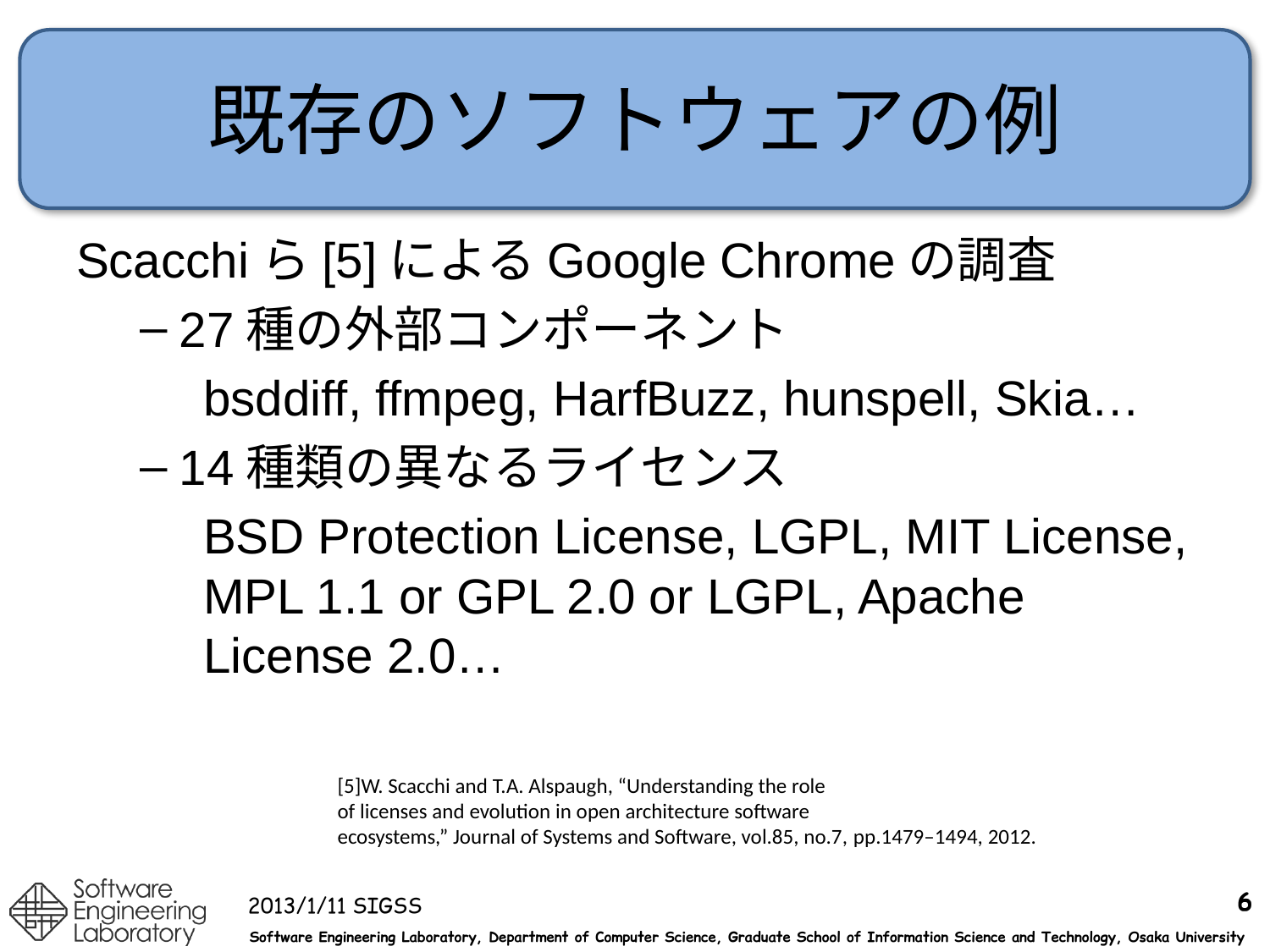

# 既存のソフトウェアの例
Scacchiら[5]によるGoogle Chromeの調査
27種の外部コンポーネント
bsddiff, ffmpeg, HarfBuzz, hunspell, Skia…
14種類の異なるライセンス
BSD Protection License, LGPL, MIT License, MPL 1.1 or GPL 2.0 or LGPL, Apache License 2.0…
[5]W. Scacchi and T.A. Alspaugh, “Understanding the role
of licenses and evolution in open architecture software
ecosystems,” Journal of Systems and Software, vol.85, no.7, pp.1479–1494, 2012.
6
2013/1/11 SIGSS